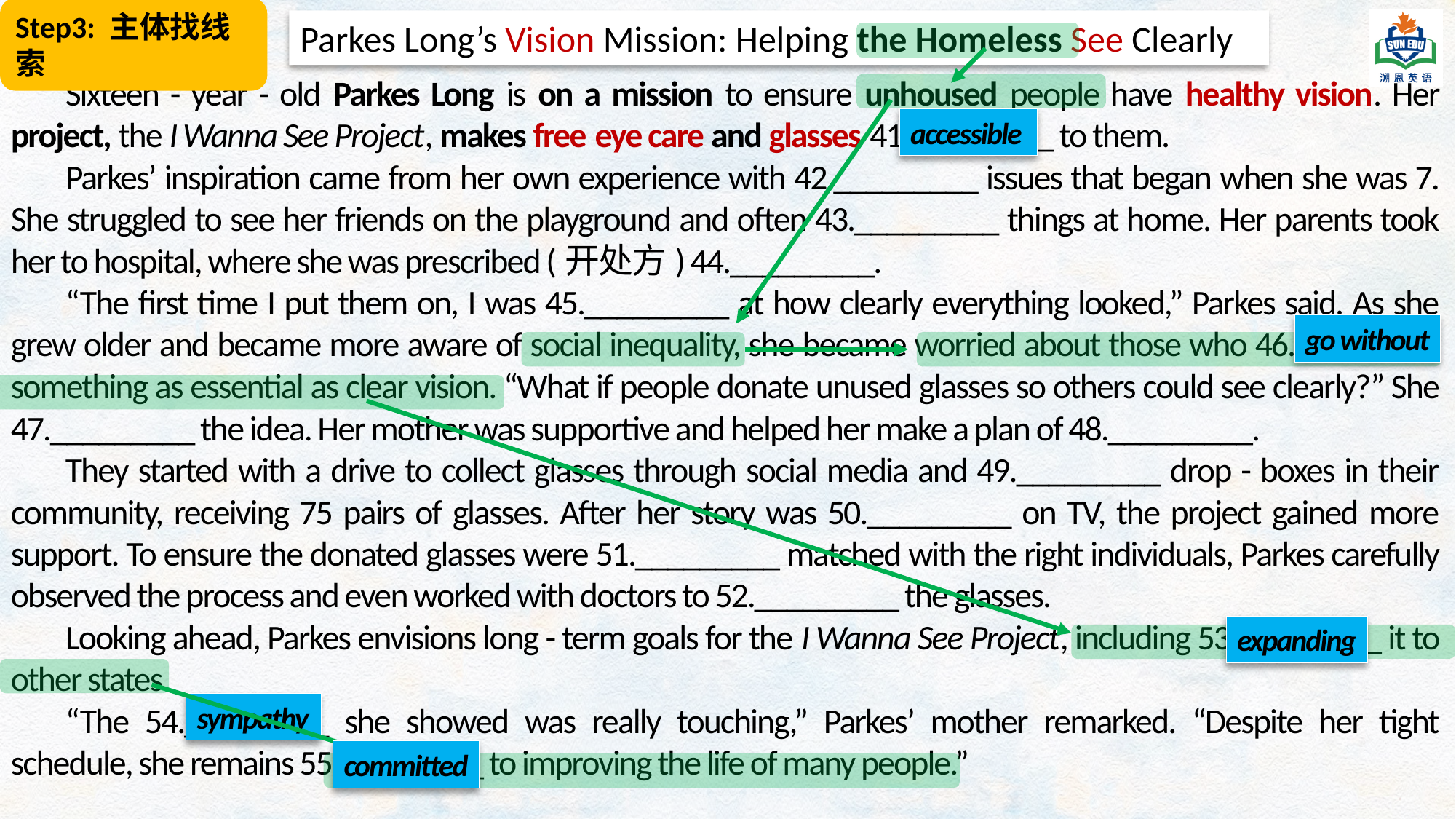

Step3: 主体找线索
Parkes Long’s Vision Mission: Helping the Homeless See Clearly

Sixteen - year - old Parkes Long is on a mission to ensure unhoused people have healthy vision. Her project, the I Wanna See Project, makes free eye care and glasses 41._________ to them.
Parkes’ inspiration came from her own experience with 42._________ issues that began when she was 7. She struggled to see her friends on the playground and often 43._________ things at home. Her parents took her to hospital, where she was prescribed (开处方) 44._________.
“The first time I put them on, I was 45._________ at how clearly everything looked,” Parkes said. As she grew older and became more aware of social inequality, she became worried about those who 46._________ something as essential as clear vision. “What if people donate unused glasses so others could see clearly?” She 47._________ the idea. Her mother was supportive and helped her make a plan of 48._________.
They started with a drive to collect glasses through social media and 49._________ drop - boxes in their community, receiving 75 pairs of glasses. After her story was 50._________ on TV, the project gained more support. To ensure the donated glasses were 51._________ matched with the right individuals, Parkes carefully observed the process and even worked with doctors to 52._________ the glasses.
Looking ahead, Parkes envisions long - term goals for the I Wanna See Project, including 53._________ it to other states.
“The 54._________ she showed was really touching,” Parkes’ mother remarked. “Despite her tight schedule, she remains 55._________ to improving the life of many people.”

accessible
go without

expanding

sympathy
committed